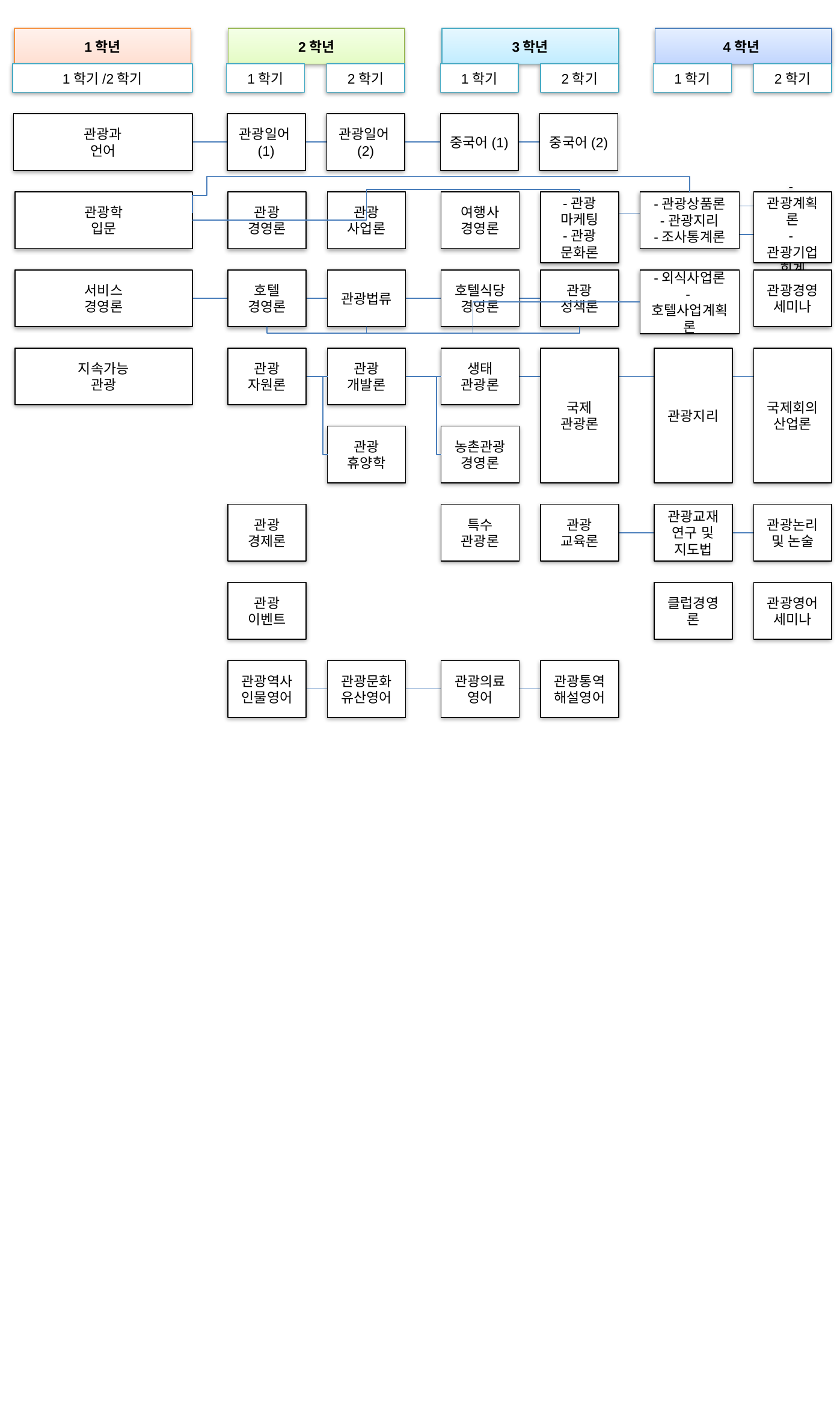

1학년
2학년
3학년
4학년
1학기/2학기
1학기
2학기
1학기
2학기
1학기
2학기
관광과
언어
관광일어(1)
관광일어(2)
중국어(1)
중국어(2)
관광학
입문
관광
경영론
관광
사업론
여행사
경영론
-관광
마케팅
-관광
문화론
-관광상품론
-관광지리
-조사통계론
-관광계획론
-관광기업회계
서비스
경영론
호텔
경영론
관광법류
호텔식당
경영론
관광
정책론
-외식사업론
-호텔사업계획론
관광경영
세미나
지속가능
관광
관광
자원론
관광
개발론
생태
관광론
국제
관광론
관광지리
국제회의산업론
관광
휴양학
농촌관광
경영론
관광
경제론
특수
관광론
관광
교육론
관광교재연구 및 지도법
관광논리 및 논술
관광
이벤트
클럽경영론
관광영어
세미나
관광역사인물영어
관광문화
유산영어
관광의료영어
관광통역
해설영어